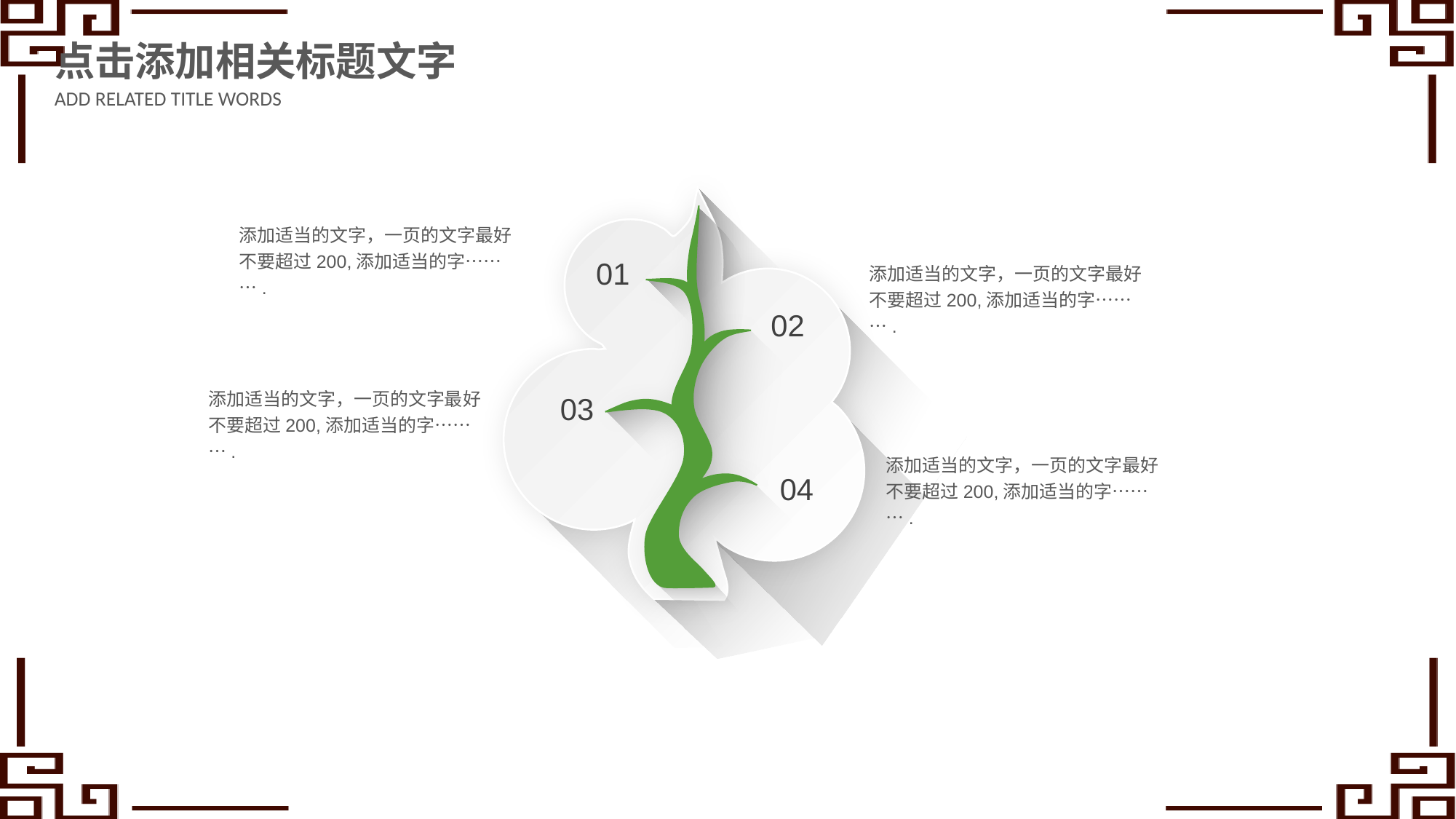

点击添加相关标题文字
ADD RELATED TITLE WORDS

添加适当的文字，一页的文字最好不要超过200,添加适当的字……….
添加适当的文字，一页的文字最好不要超过200,添加适当的字……….
01
02
添加适当的文字，一页的文字最好不要超过200,添加适当的字……….
03
添加适当的文字，一页的文字最好不要超过200,添加适当的字……….
04